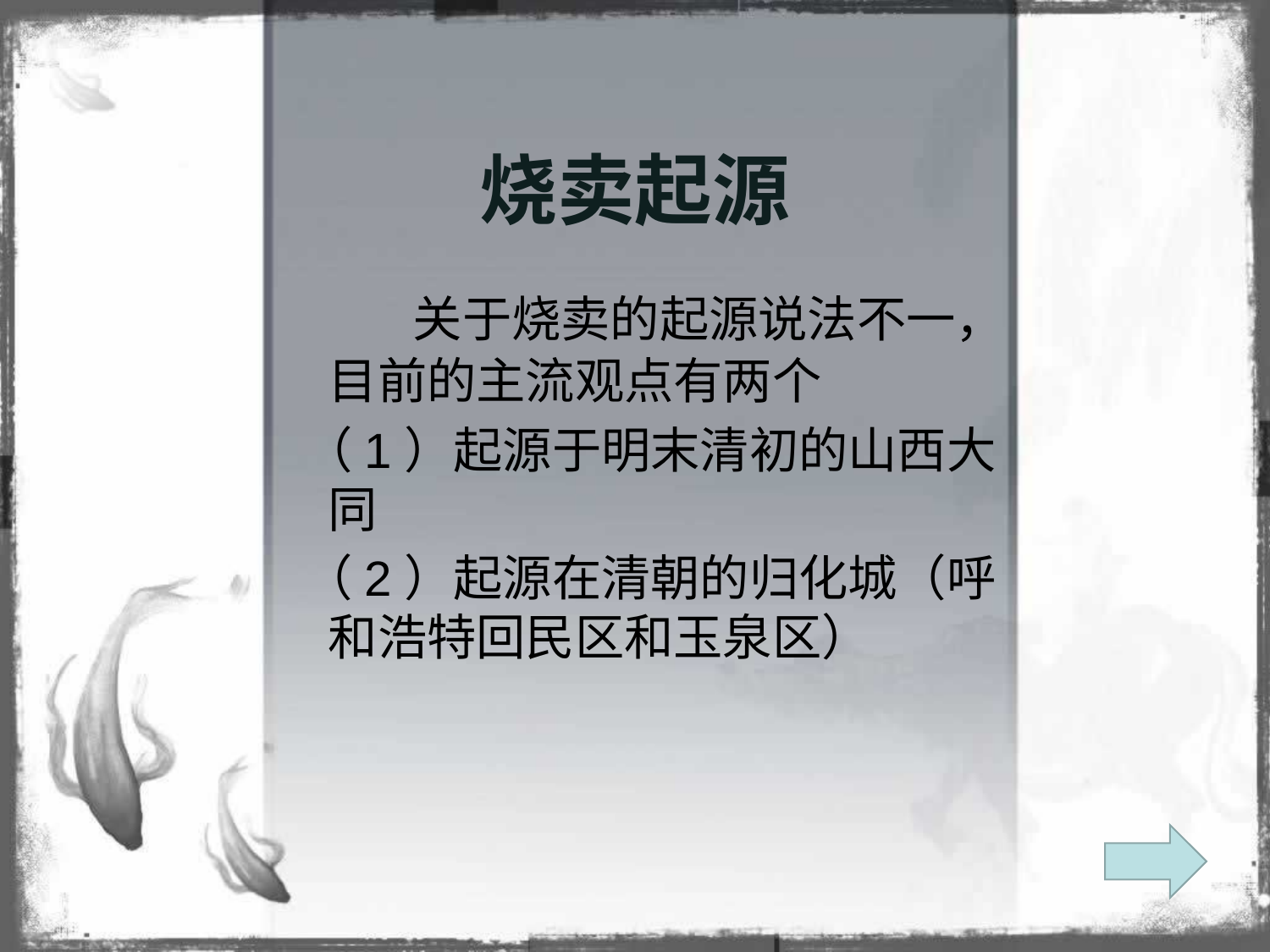

# 烧卖起源
         关于烧卖的起源说法不一，目前的主流观点有两个
 （1）起源于明末清初的山西大同
 （2）起源在清朝的归化城（呼和浩特回民区和玉泉区）